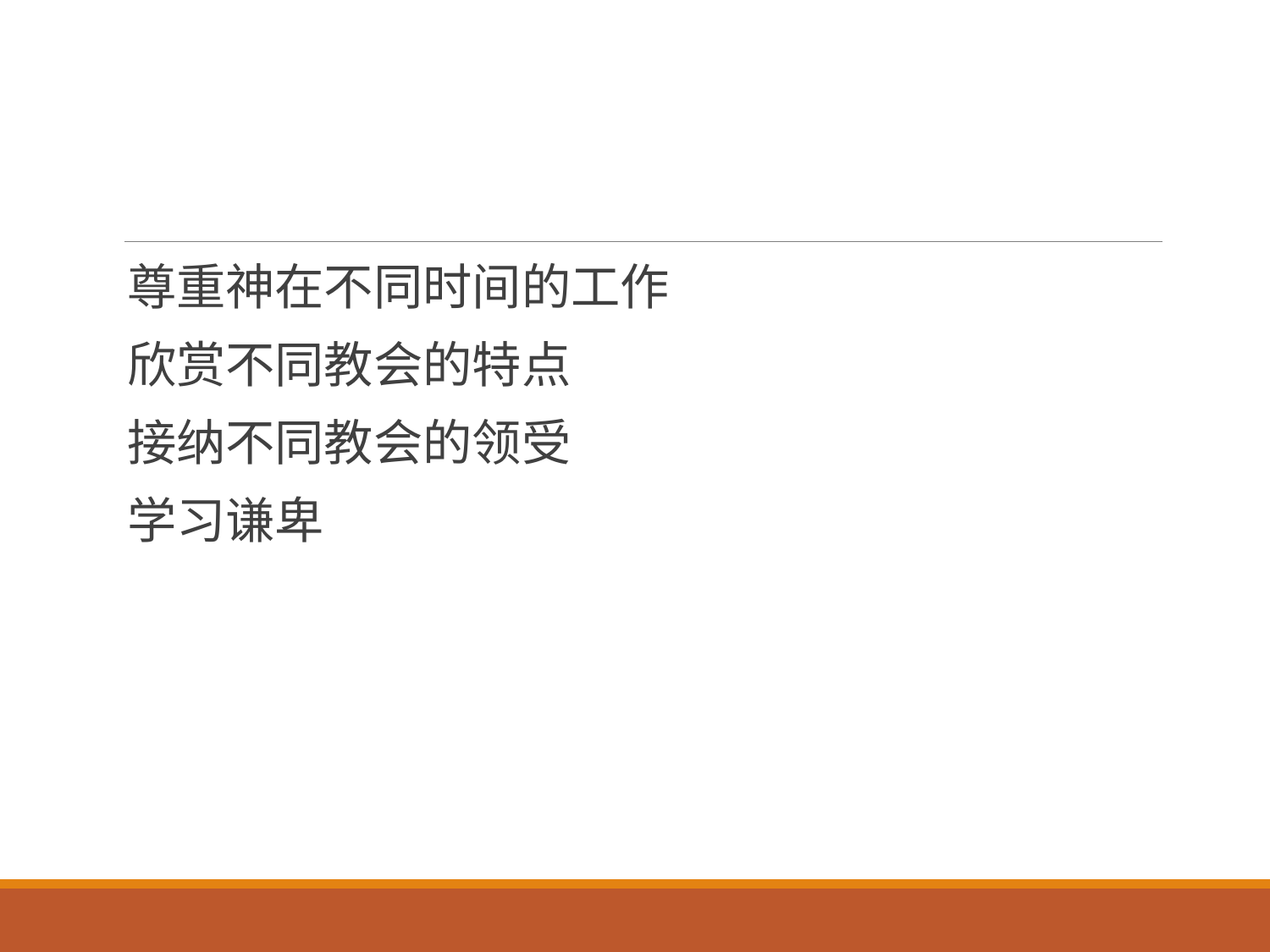

#
尊重神在不同时间的工作
欣赏不同教会的特点
接纳不同教会的领受
学习谦卑